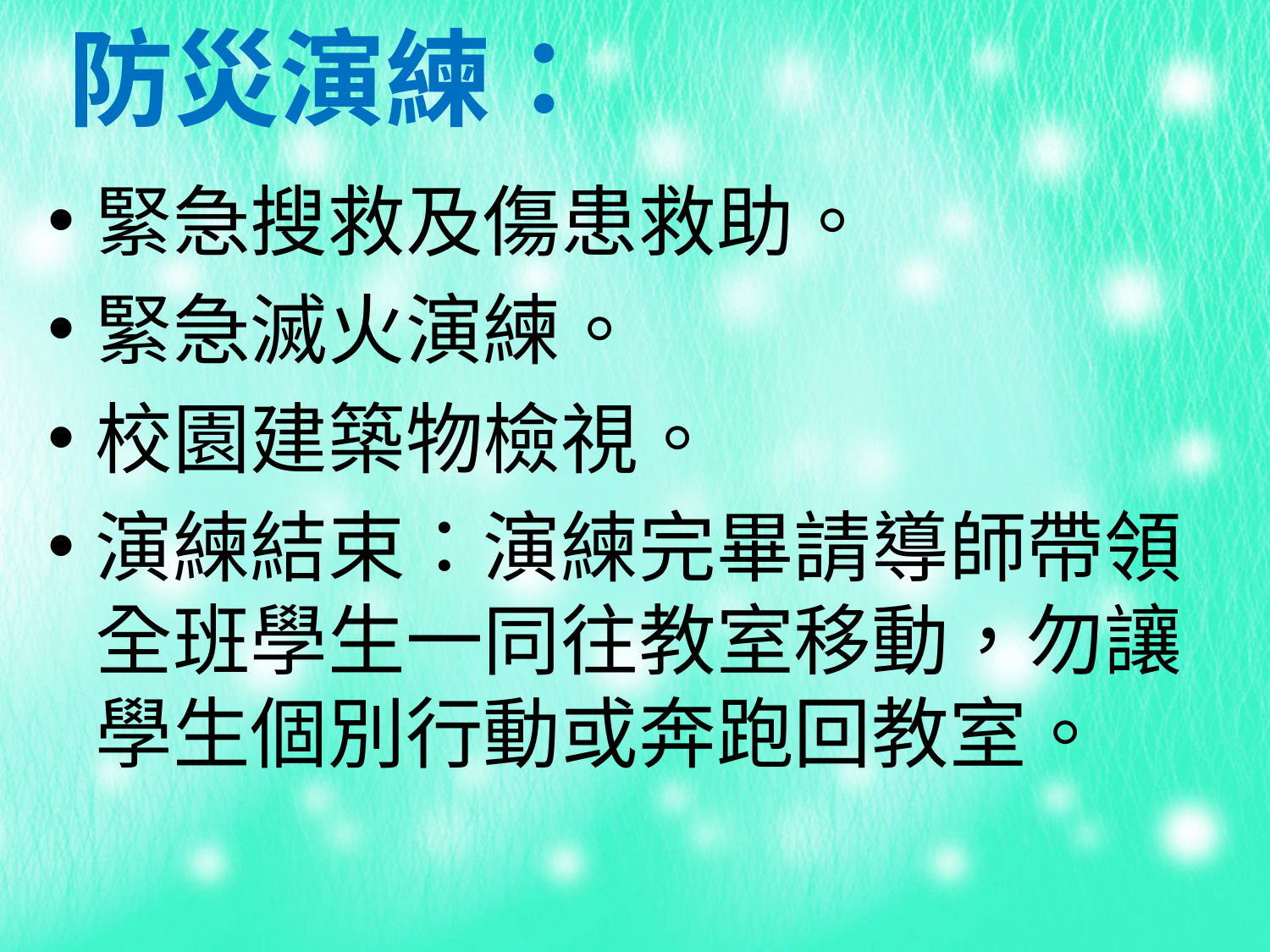

# 防災演練：
緊急搜救及傷患救助。
緊急滅火演練。
校園建築物檢視。
演練結束：演練完畢請導師帶領全班學生一同往教室移動，勿讓學生個別行動或奔跑回教室。